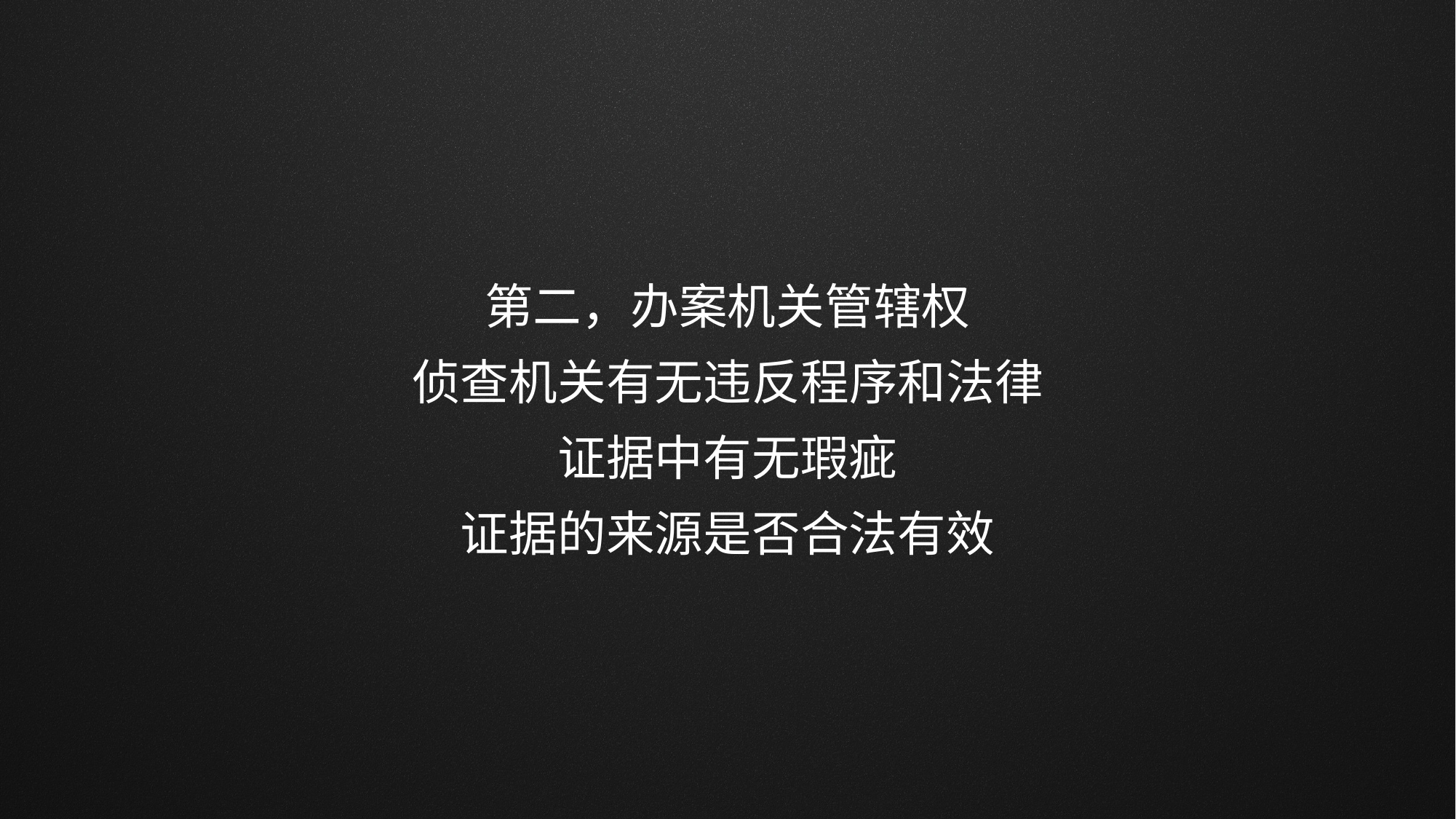

第二，办案机关管辖权
侦查机关有无违反程序和法律
证据中有无瑕疵
证据的来源是否合法有效